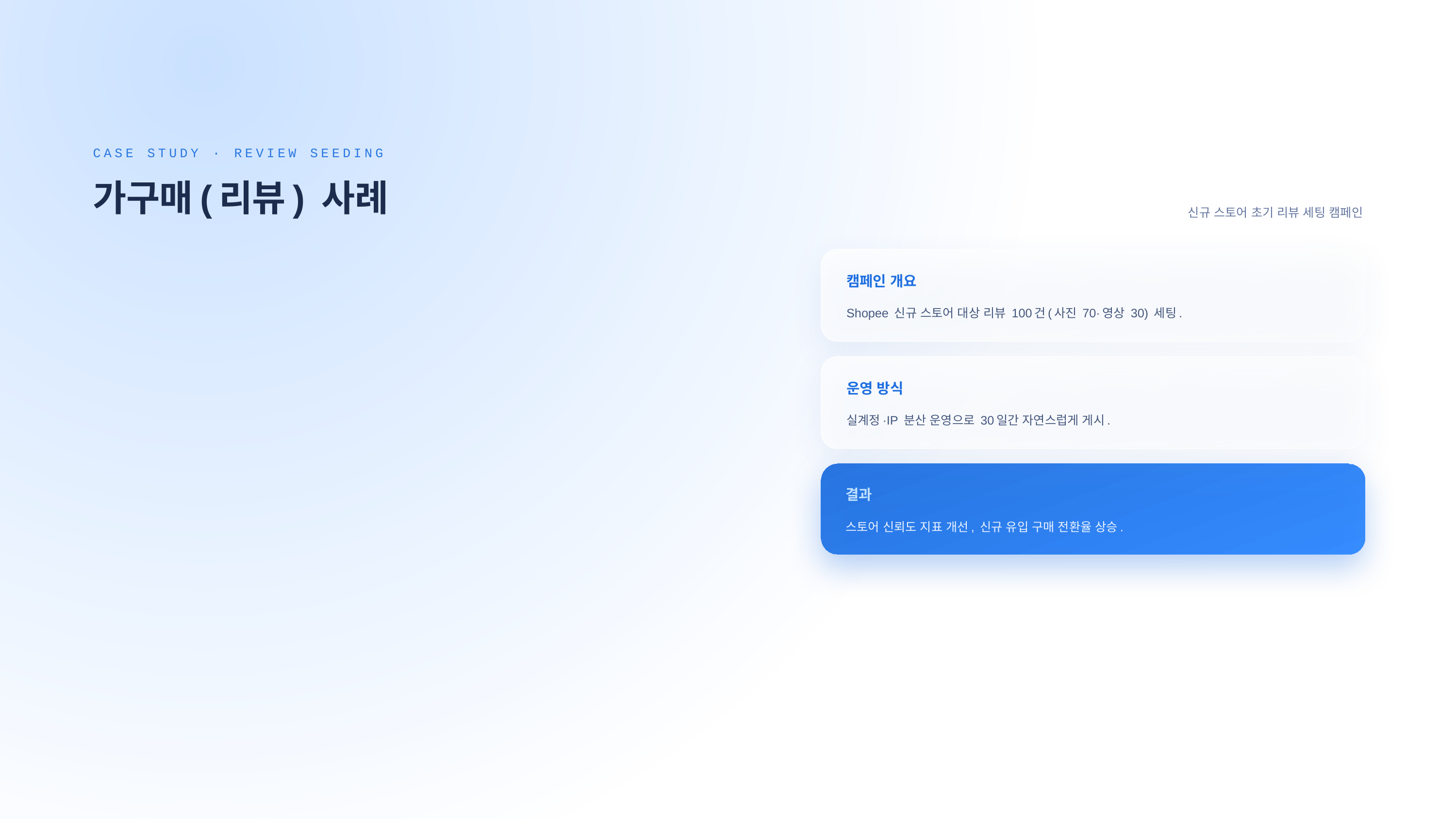

CASE STUDY · REVIEW SEEDING
가구매(리뷰) 사례
신규 스토어 초기 리뷰 세팅 캠페인

캠페인 개요
Shopee 신규 스토어 대상 리뷰 100건(사진 70·영상 30) 세팅.

운영 방식
실계정·IP 분산 운영으로 30일간 자연스럽게 게시.

결과
스토어 신뢰도 지표 개선, 신규 유입 구매 전환율 상승.